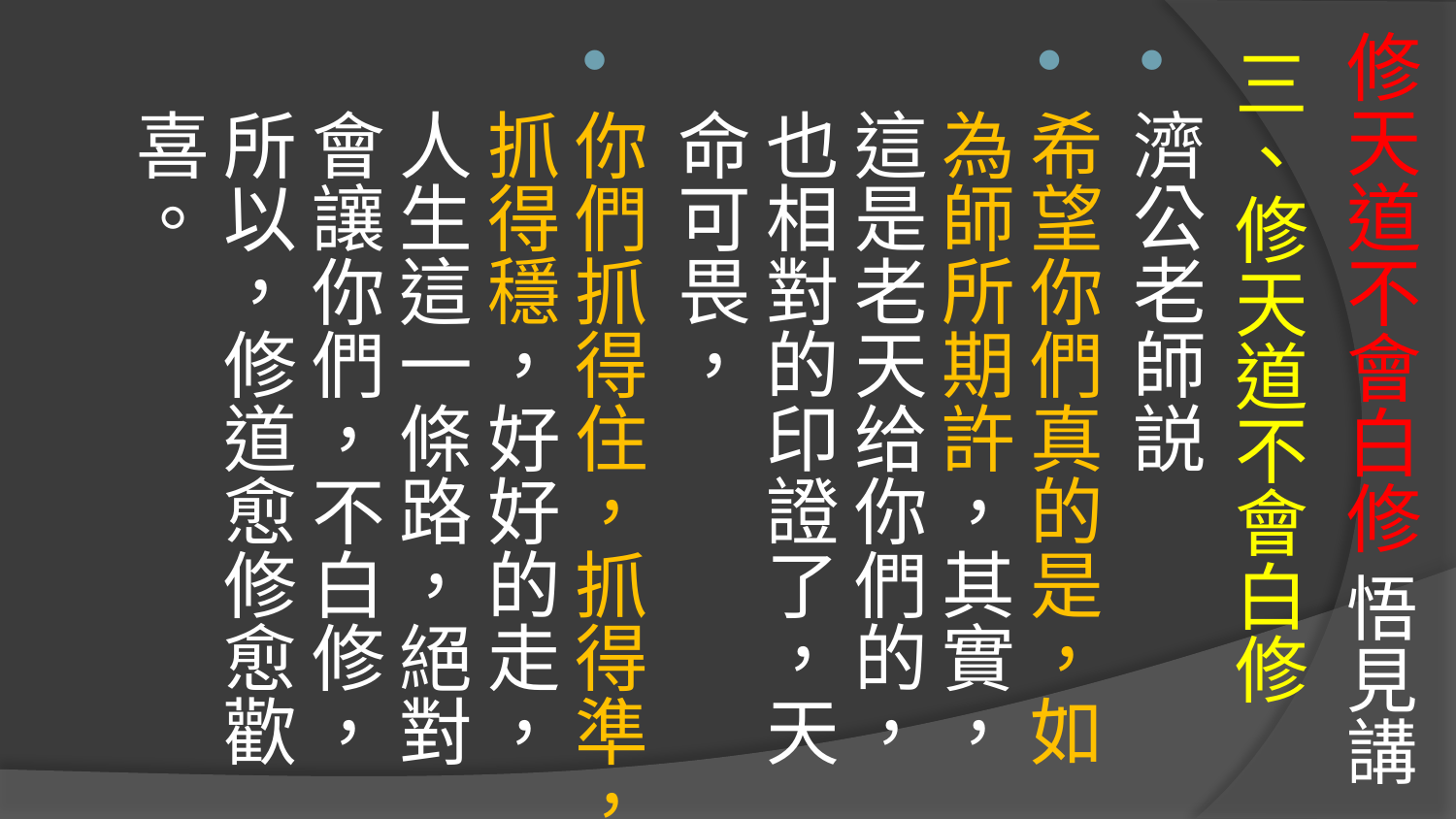

# 修天道不會白修 悟見講
三、修天道不會白修
濟公老師説
希望你們真的是，如為師所期許，其實，這是老天给你們的，也相對的印證了，天命可畏，
你們抓得住，抓得準，抓得穩，好好的走，人生這一條路，絕對會讓你們，不白修，所以，修道愈修愈歡喜。